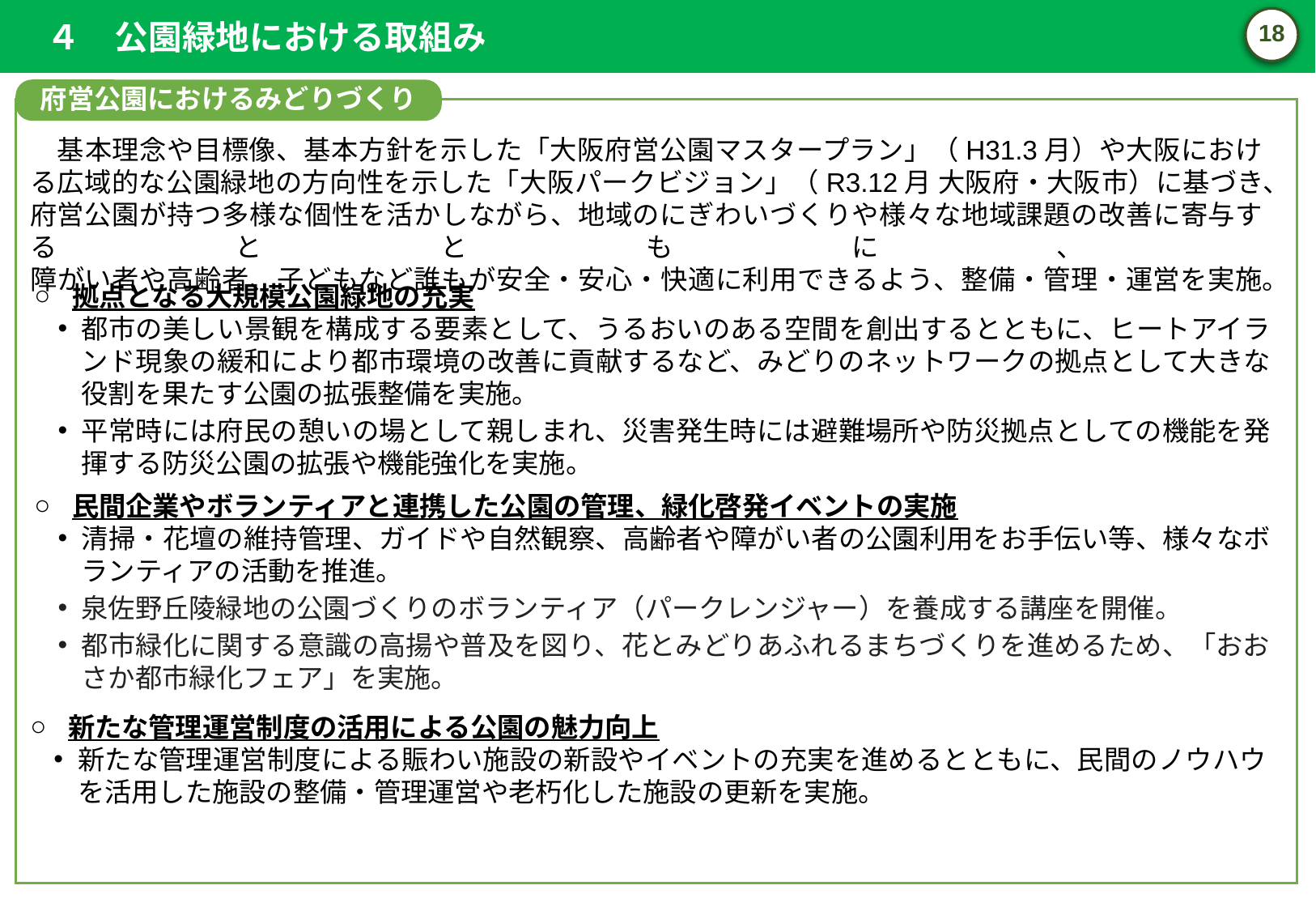

４　公園緑地における取組み
18
府営公園におけるみどりづくり

　基本理念や目標像、基本方針を示した「大阪府営公園マスタープラン」（H31.3月）や大阪における広域的な公園緑地の方向性を示した「大阪パークビジョン」（R3.12月 大阪府・大阪市）に基づき、府営公園が持つ多様な個性を活かしながら、地域のにぎわいづくりや様々な地域課題の改善に寄与するとともに、
障がい者や高齢者、子どもなど誰もが安全・安心・快適に利用できるよう、整備・管理・運営を実施。
拠点となる大規模公園緑地の充実
都市の美しい景観を構成する要素として、うるおいのある空間を創出するとともに、ヒートアイランド現象の緩和により都市環境の改善に貢献するなど、みどりのネットワークの拠点として大きな役割を果たす公園の拡張整備を実施。
平常時には府民の憩いの場として親しまれ、災害発生時には避難場所や防災拠点としての機能を発揮する防災公園の拡張や機能強化を実施。
民間企業やボランティアと連携した公園の管理、緑化啓発イベントの実施
清掃・花壇の維持管理、ガイドや自然観察、高齢者や障がい者の公園利用をお手伝い等、様々なボランティアの活動を推進。
泉佐野丘陵緑地の公園づくりのボランティア（パークレンジャー）を養成する講座を開催。
都市緑化に関する意識の高揚や普及を図り、花とみどりあふれるまちづくりを進めるため、「おおさか都市緑化フェア」を実施。
新たな管理運営制度の活用による公園の魅力向上
新たな管理運営制度による賑わい施設の新設やイベントの充実を進めるとともに、民間のノウハウを活用した施設の整備・管理運営や老朽化した施設の更新を実施。